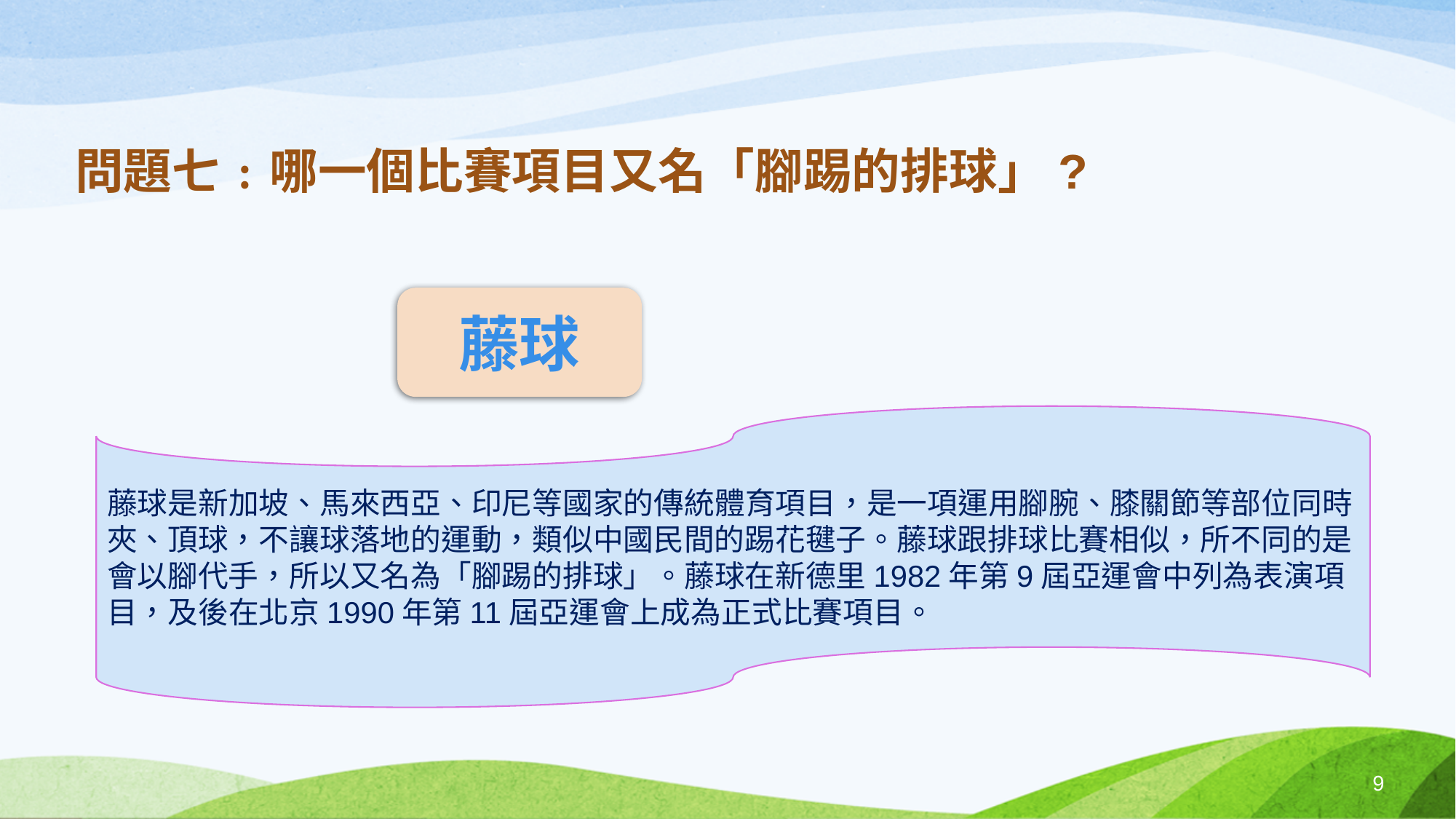

問題七﹕哪一個比賽項目又名「腳踢的排球」?
藤球
藤球是新加坡、馬來西亞、印尼等國家的傳統體育項目，是一項運用腳腕、膝關節等部位同時夾、頂球，不讓球落地的運動，類似中國民間的踢花毽子。藤球跟排球比賽相似，所不同的是會以腳代手，所以又名為「腳踢的排球」。藤球在新德里1982年第9屆亞運會中列為表演項目，及後在北京1990年第11屆亞運會上成為正式比賽項目。
9